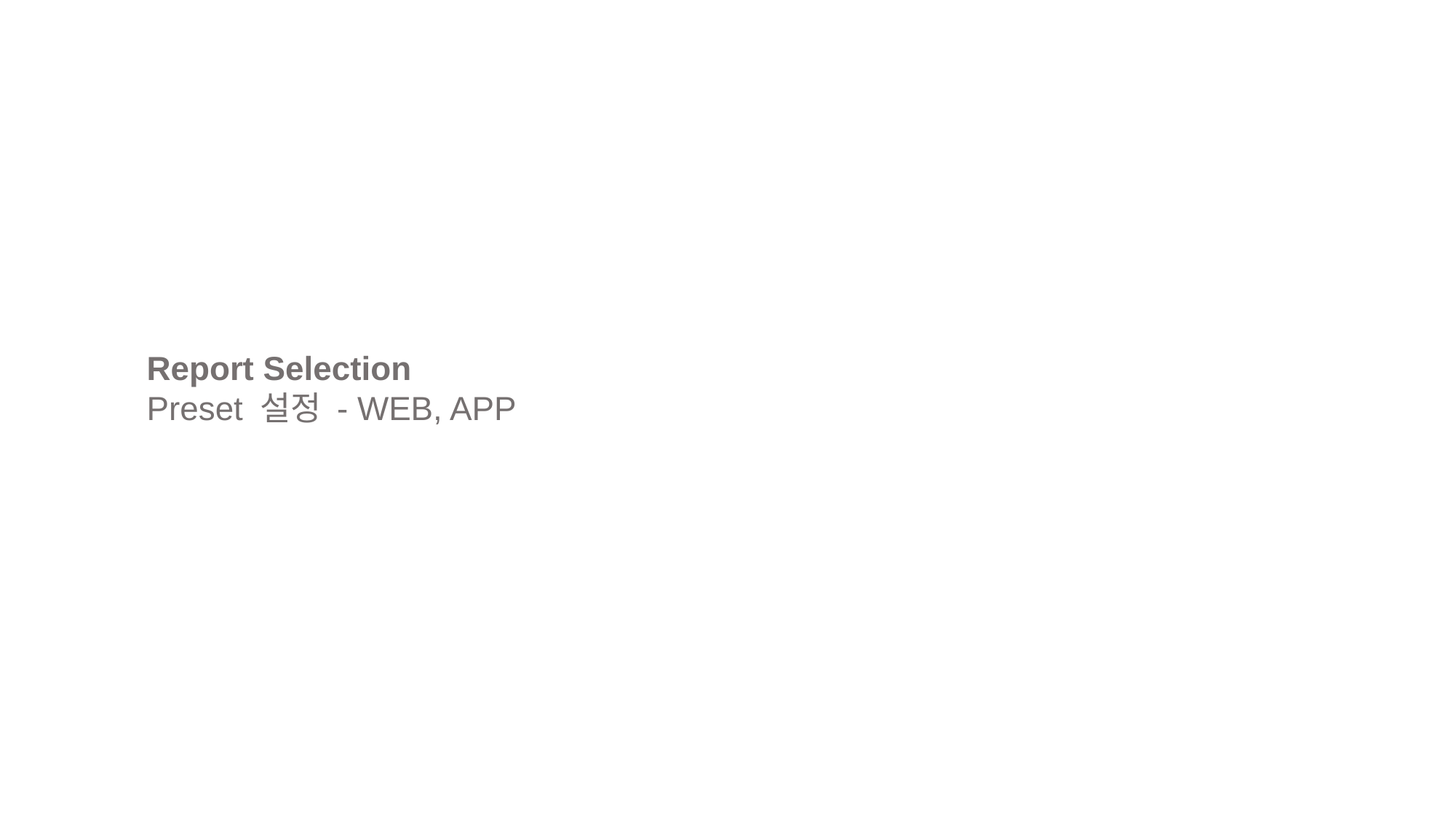

Report Selection
Preset 설정 - WEB, APP